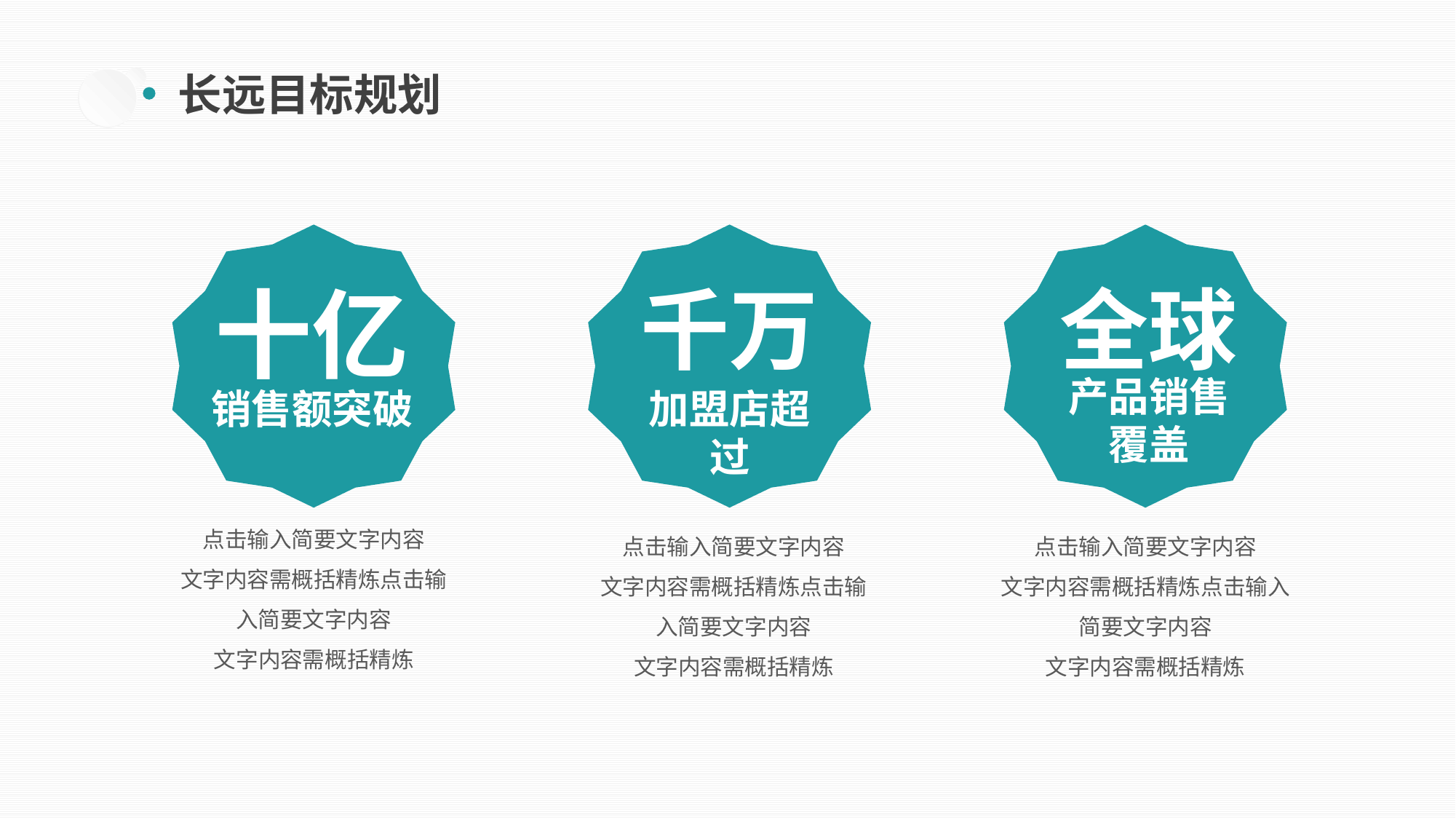

长远目标规划

十亿
千万
全球
产品销售覆盖
加盟店超过
销售额突破
点击输入简要文字内容
文字内容需概括精炼点击输入简要文字内容
文字内容需概括精炼
点击输入简要文字内容
文字内容需概括精炼点击输入简要文字内容
文字内容需概括精炼
点击输入简要文字内容
文字内容需概括精炼点击输入简要文字内容
文字内容需概括精炼